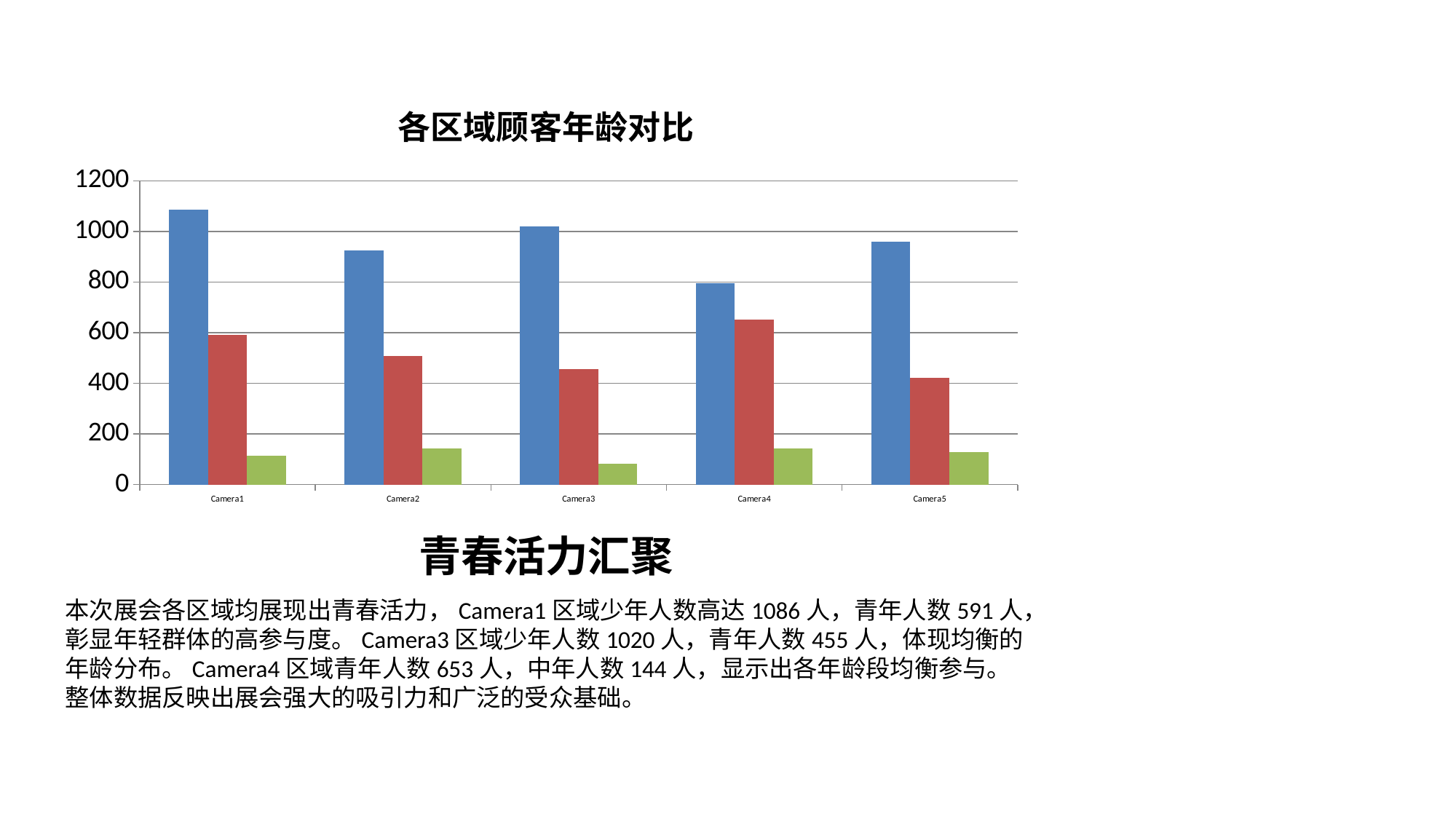

### Chart: 各区域顾客年龄对比

| Category | 少年 | 青年 | 中年 |
|---|---|---|---|
| Camera1 | 1086.0 | 591.0 | 113.0 |
| Camera2 | 924.0 | 507.0 | 143.0 |
| Camera3 | 1020.0 | 455.0 | 83.0 |
| Camera4 | 797.0 | 653.0 | 144.0 |
| Camera5 | 960.0 | 423.0 | 127.0 |
青春活力汇聚
本次展会各区域均展现出青春活力，Camera1区域少年人数高达1086人，青年人数591人，彰显年轻群体的高参与度。Camera3区域少年人数1020人，青年人数455人，体现均衡的年龄分布。Camera4区域青年人数653人，中年人数144人，显示出各年龄段均衡参与。整体数据反映出展会强大的吸引力和广泛的受众基础。